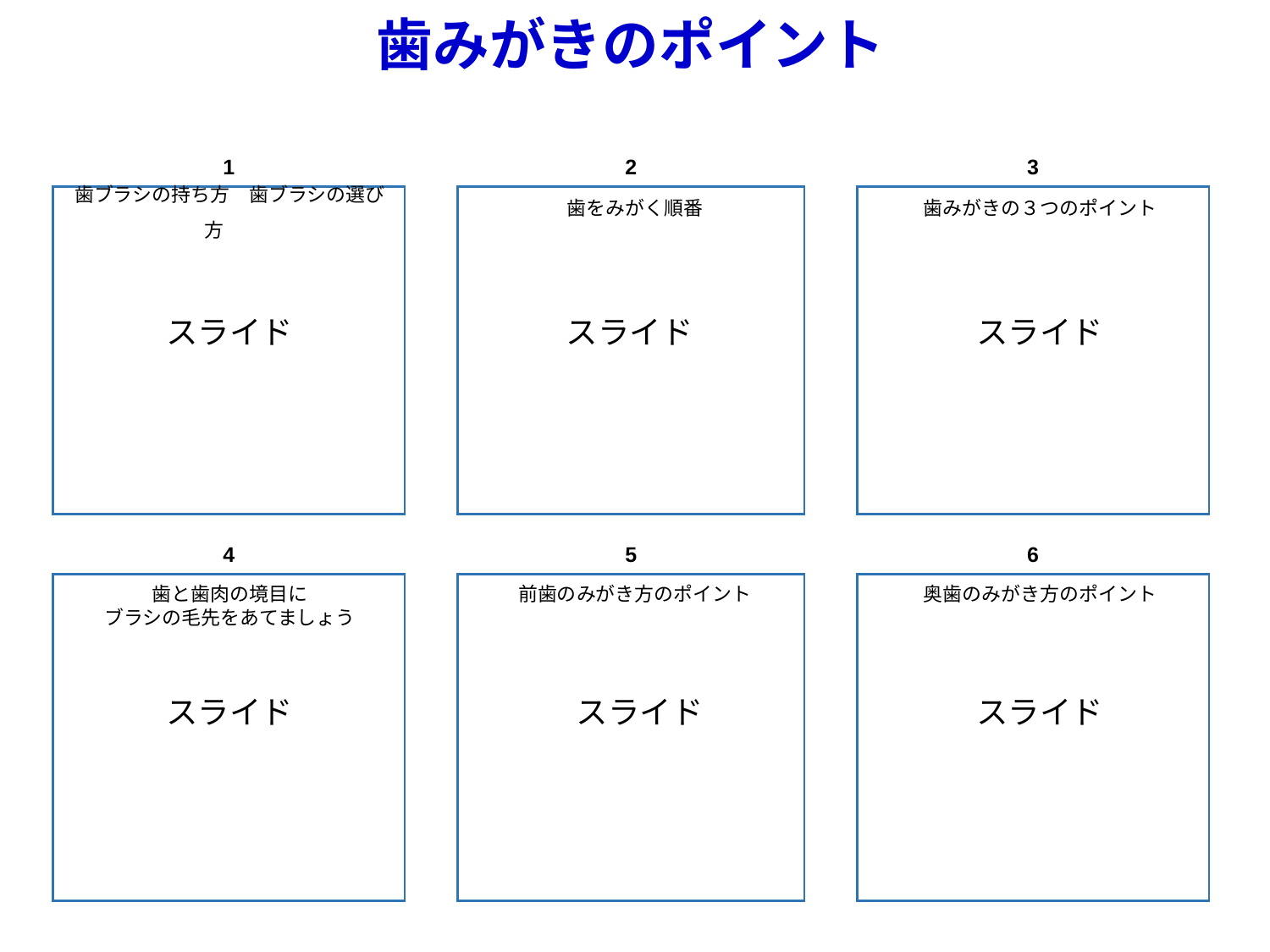

| 歯みがきのポイント |  |  |  |  |  |  |  |  |  |  |  |  |  |  |  |  |  |  |  |  |  |  |  |  |  |  |  |  |  |  |  |  |  |  |  |  |  |  |  |  |  |  |  |  |  |  |  |  |  |  |  |  |  |  |  |  |  |  |  |  |  |  |  |  |  |  |  |  |  |  |  |
| --- | --- | --- | --- | --- | --- | --- | --- | --- | --- | --- | --- | --- | --- | --- | --- | --- | --- | --- | --- | --- | --- | --- | --- | --- | --- | --- | --- | --- | --- | --- | --- | --- | --- | --- | --- | --- | --- | --- | --- | --- | --- | --- | --- | --- | --- | --- | --- | --- | --- | --- | --- | --- | --- | --- | --- | --- | --- | --- | --- | --- | --- | --- | --- | --- | --- | --- | --- | --- | --- | --- | --- |
|  |  |  |  |  |  |  |  |  |  |  |  |  |  |  |  |  |  |  |  |  |  |  |  |  |  |  |  |  |  |  |  |  |  |  |  |  |  |  |  |  |  |  |  |  |  |  |  |  |  |  |  |  |  |  |  |  |  |  |  |  |  |  |  |  |  |  |  |  |  |  |  |
|  |  |  | 1 |  |  |  |  |  |  |  |  |  |  |  |  |  |  |  |  |  |  |  |  |  |  | 2 |  |  |  |  |  |  |  |  |  |  |  |  |  |  |  |  |  |  |  |  |  |  | 3 |  |  |  |  |  |  |  |  |  |  |  |  |  |  |  |  |  |  |  |  |  |  |
|  |  |  |  |  |  |  |  |  |  |  |  |  |  |  |  |  |  |  |  |  |  |  |  |  |  |  |  |  |  |  |  |  |  |  |  |  |  |  |  |  |  |  |  |  |  |  |  |  |  |  |  |  |  |  |  |  |  |  |  |  |  |  |  |  |  |  |  |  |  |  |  |
|  |  |  |  |  |  |  |  |  |  |  |  |  |  |  |  |  |  |  |  |  |  |  |  |  |  |  |  |  |  |  |  |  |  |  |  |  |  |  |  |  |  |  |  |  |  |  |  |  |  |  |  |  |  |  |  |  |  |  |  |  |  |  |  |  |  |  |  |  |  |  |  |
|  |  |  |  |  |  |  |  |  |  |  |  |  |  |  |  |  |  |  |  |  |  |  |  |  |  |  |  |  |  |  |  |  |  |  |  |  |  |  |  |  |  |  |  |  |  |  |  |  |  |  |  |  |  |  |  |  |  |  |  |  |  |  |  |  |  |  |  |  |  |  |  |
|  |  |  |  |  |  |  |  |  |  |  |  |  |  |  |  |  |  |  |  |  |  |  |  |  |  |  |  |  |  |  |  |  |  |  |  |  |  |  |  |  |  |  |  |  |  |  |  |  |  |  |  |  |  |  |  |  |  |  |  |  |  |  |  |  |  |  |  |  |  |  |  |
|  |  |  |  |  |  |  |  |  |  |  |  |  |  |  |  |  |  |  |  |  |  |  |  |  |  |  |  |  |  |  |  |  |  |  |  |  |  |  |  |  |  |  |  |  |  |  |  |  |  |  |  |  |  |  |  |  |  |  |  |  |  |  |  |  |  |  |  |  |  |  |  |
|  |  |  |  |  |  |  |  |  |  |  |  |  |  |  |  |  |  |  |  |  |  |  |  |  |  |  |  |  |  |  |  |  |  |  |  |  |  |  |  |  |  |  |  |  |  |  |  |  |  |  |  |  |  |  |  |  |  |  |  |  |  |  |  |  |  |  |  |  |  |  |  |
|  |  |  |  |  |  |  |  |  |  |  |  |  |  |  |  |  |  |  |  |  |  |  |  |  |  |  |  |  |  |  |  |  |  |  |  |  |  |  |  |  |  |  |  |  |  |  |  |  |  |  |  |  |  |  |  |  |  |  |  |  |  |  |  |  |  |  |  |  |  |  |  |
|  |  |  |  |  |  |  |  |  |  |  |  |  |  |  |  |  |  |  |  |  |  |  |  |  |  |  |  |  |  |  |  |  |  |  |  |  |  |  |  |  |  |  |  |  |  |  |  |  |  |  |  |  |  |  |  |  |  |  |  |  |  |  |  |  |  |  |  |  |  |  |  |
|  |  |  |  |  |  |  |  |  |  |  |  |  |  |  |  |  |  |  |  |  |  |  |  |  |  |  |  |  |  |  |  |  |  |  |  |  |  |  |  |  |  |  |  |  |  |  |  |  |  |  |  |  |  |  |  |  |  |  |  |  |  |  |  |  |  |  |  |  |  |  |  |
|  |  |  |  |  |  |  |  |  |  |  |  |  |  |  |  |  |  |  |  |  |  |  |  |  |  |  |  |  |  |  |  |  |  |  |  |  |  |  |  |  |  |  |  |  |  |  |  |  |  |  |  |  |  |  |  |  |  |  |  |  |  |  |  |  |  |  |  |  |  |  |  |
|  |  |  |  |  |  |  |  |  |  |  |  |  |  |  |  |  |  |  |  |  |  |  |  |  |  |  |  |  |  |  |  |  |  |  |  |  |  |  |  |  |  |  |  |  |  |  |  |  |  |  |  |  |  |  |  |  |  |  |  |  |  |  |  |  |  |  |  |  |  |  |  |
|  |  |  |  |  |  |  |  |  |  |  |  |  |  |  |  |  |  |  |  |  |  |  |  |  |  |  |  |  |  |  |  |  |  |  |  |  |  |  |  |  |  |  |  |  |  |  |  |  |  |  |  |  |  |  |  |  |  |  |  |  |  |  |  |  |  |  |  |  |  |  |  |
|  |  |  |  |  |  |  |  |  |  |  |  |  |  |  |  |  |  |  |  |  |  |  |  |  |  |  |  |  |  |  |  |  |  |  |  |  |  |  |  |  |  |  |  |  |  |  |  |  |  |  |  |  |  |  |  |  |  |  |  |  |  |  |  |  |  |  |  |  |  |  |  |
|  |  |  |  |  |  |  |  |  |  |  |  |  |  |  |  |  |  |  |  |  |  |  |  |  |  |  |  |  |  |  |  |  |  |  |  |  |  |  |  |  |  |  |  |  |  |  |  |  |  |  |  |  |  |  |  |  |  |  |  |  |  |  |  |  |  |  |  |  |  |  |  |
|  |  |  |  |  |  |  |  |  |  |  |  |  |  |  |  |  |  |  |  |  |  |  |  |  |  |  |  |  |  |  |  |  |  |  |  |  |  |  |  |  |  |  |  |  |  |  |  |  |  |  |  |  |  |  |  |  |  |  |  |  |  |  |  |  |  |  |  |  |  |  |  |
|  |  |  |  |  |  |  |  |  |  |  |  |  |  |  |  |  |  |  |  |  |  |  |  |  |  |  |  |  |  |  |  |  |  |  |  |  |  |  |  |  |  |  |  |  |  |  |  |  |  |  |  |  |  |  |  |  |  |  |  |  |  |  |  |  |  |  |  |  |  |  |  |
|  |  |  | 4 |  |  |  |  |  |  |  |  |  |  |  |  |  |  |  |  |  |  |  |  |  |  | 5 |  |  |  |  |  |  |  |  |  |  |  |  |  |  |  |  |  |  |  |  |  |  | 6 |  |  |  |  |  |  |  |  |  |  |  |  |  |  |  |  |  |  |  |  |  |  |
|  |  |  |  |  |  |  |  |  |  |  |  |  |  |  |  |  |  |  |  |  |  |  |  |  |  |  |  |  |  |  |  |  |  |  |  |  |  |  |  |  |  |  |  |  |  |  |  |  |  |  |  |  |  |  |  |  |  |  |  |  |  |  |  |  |  |  |  |  |  |  |  |
|  |  |  |  |  |  |  |  |  |  |  |  |  |  |  |  |  |  |  |  |  |  |  |  |  |  |  |  |  |  |  |  |  |  |  |  |  |  |  |  |  |  |  |  |  |  |  |  |  |  |  |  |  |  |  |  |  |  |  |  |  |  |  |  |  |  |  |  |  |  |  |  |
|  |  |  |  |  |  |  |  |  |  |  |  |  |  |  |  |  |  |  |  |  |  |  |  |  |  |  |  |  |  |  |  |  |  |  |  |  |  |  |  |  |  |  |  |  |  |  |  |  |  |  |  |  |  |  |  |  |  |  |  |  |  |  |  |  |  |  |  |  |  |  |  |
|  |  |  |  |  |  |  |  |  |  |  |  |  |  |  |  |  |  |  |  |  |  |  |  |  |  |  |  |  |  |  |  |  |  |  |  |  |  |  |  |  |  |  |  |  |  |  |  |  |  |  |  |  |  |  |  |  |  |  |  |  |  |  |  |  |  |  |  |  |  |  |  |
|  |  |  |  |  |  |  |  |  |  |  |  |  |  |  |  |  |  |  |  |  |  |  |  |  |  |  |  |  |  |  |  |  |  |  |  |  |  |  |  |  |  |  |  |  |  |  |  |  |  |  |  |  |  |  |  |  |  |  |  |  |  |  |  |  |  |  |  |  |  |  |  |
|  |  |  |  |  |  |  |  |  |  |  |  |  |  |  |  |  |  |  |  |  |  |  |  |  |  |  |  |  |  |  |  |  |  |  |  |  |  |  |  |  |  |  |  |  |  |  |  |  |  |  |  |  |  |  |  |  |  |  |  |  |  |  |  |  |  |  |  |  |  |  |  |
|  |  |  |  |  |  |  |  |  |  |  |  |  |  |  |  |  |  |  |  |  |  |  |  |  |  |  |  |  |  |  |  |  |  |  |  |  |  |  |  |  |  |  |  |  |  |  |  |  |  |  |  |  |  |  |  |  |  |  |  |  |  |  |  |  |  |  |  |  |  |  |  |
|  |  |  |  |  |  |  |  |  |  |  |  |  |  |  |  |  |  |  |  |  |  |  |  |  |  |  |  |  |  |  |  |  |  |  |  |  |  |  |  |  |  |  |  |  |  |  |  |  |  |  |  |  |  |  |  |  |  |  |  |  |  |  |  |  |  |  |  |  |  |  |  |
|  |  |  |  |  |  |  |  |  |  |  |  |  |  |  |  |  |  |  |  |  |  |  |  |  |  |  |  |  |  |  |  |  |  |  |  |  |  |  |  |  |  |  |  |  |  |  |  |  |  |  |  |  |  |  |  |  |  |  |  |  |  |  |  |  |  |  |  |  |  |  |  |
|  |  |  |  |  |  |  |  |  |  |  |  |  |  |  |  |  |  |  |  |  |  |  |  |  |  |  |  |  |  |  |  |  |  |  |  |  |  |  |  |  |  |  |  |  |  |  |  |  |  |  |  |  |  |  |  |  |  |  |  |  |  |  |  |  |  |  |  |  |  |  |  |
|  |  |  |  |  |  |  |  |  |  |  |  |  |  |  |  |  |  |  |  |  |  |  |  |  |  |  |  |  |  |  |  |  |  |  |  |  |  |  |  |  |  |  |  |  |  |  |  |  |  |  |  |  |  |  |  |  |  |  |  |  |  |  |  |  |  |  |  |  |  |  |  |
|  |  |  |  |  |  |  |  |  |  |  |  |  |  |  |  |  |  |  |  |  |  |  |  |  |  |  |  |  |  |  |  |  |  |  |  |  |  |  |  |  |  |  |  |  |  |  |  |  |  |  |  |  |  |  |  |  |  |  |  |  |  |  |  |  |  |  |  |  |  |  |  |
|  |  |  |  |  |  |  |  |  |  |  |  |  |  |  |  |  |  |  |  |  |  |  |  |  |  |  |  |  |  |  |  |  |  |  |  |  |  |  |  |  |  |  |  |  |  |  |  |  |  |  |  |  |  |  |  |  |  |  |  |  |  |  |  |  |  |  |  |  |  |  |  |
|  |  |  |  |  |  |  |  |  |  |  |  |  |  |  |  |  |  |  |  |  |  |  |  |  |  |  |  |  |  |  |  |  |  |  |  |  |  |  |  |  |  |  |  |  |  |  |  |  |  |  |  |  |  |  |  |  |  |  |  |  |  |  |  |  |  |  |  |  |  |  |  |
|  |  |  |  |  |  |  |  |  |  |  |  |  |  |  |  |  |  |  |  |  |  |  |  |  |  |  |  |  |  |  |  |  |  |  |  |  |  |  |  |  |  |  |  |  |  |  |  |  |  |  |  |  |  |  |  |  |  |  |  |  |  |  |  |  |  |  |  |  |  |  |  |
|  |  |  |  |  |  |  |  |  |  |  |  |  |  |  |  |  |  |  |  |  |  |  |  |  |  |  |  |  |  |  |  |  |  |  |  |  |  |  |  |  |  |  |  |  |  |  |  |  |  |  |  |  |  |  |  |  |  |  |  |  |  |  |  |  |  |  |  |  |  |  |  |
|  |  |  |  |  |  |  |  |  |  |  |  |  |  |  |  |  |  |  |  |  |  |  |  |  |  |  |  |  |  |  |  |  |  |  |  |  |  |  |  |  |  |  |  |  |  |  |  |  |  |  |  |  |  |  |  |  |  |  |  |  |  |  |  |  |  |  |  |  |  |  |  |
|  |  |  |  |  |  |  |  |  |  |  |  |  |  |  |  |  |  |  |  |  |  |  |  |  |  |  |  |  |  |  |  |  |  |  |  |  |  |  |  |  |  |  |  |  |  |  |  |  |  |  |  |  |  |  |  |  |  |  |  |  |  |  |  |  |  |  |  |  |  |  |  |
歯ブラシの持ち方　歯ブラシの選び方
歯をみがく順番
歯みがきの３つのポイント
スライド
スライド
スライド
歯と歯肉の境目に
ブラシの毛先をあてましょう
前歯のみがき方のポイント
奥歯のみがき方のポイント
スライド
スライド
スライド